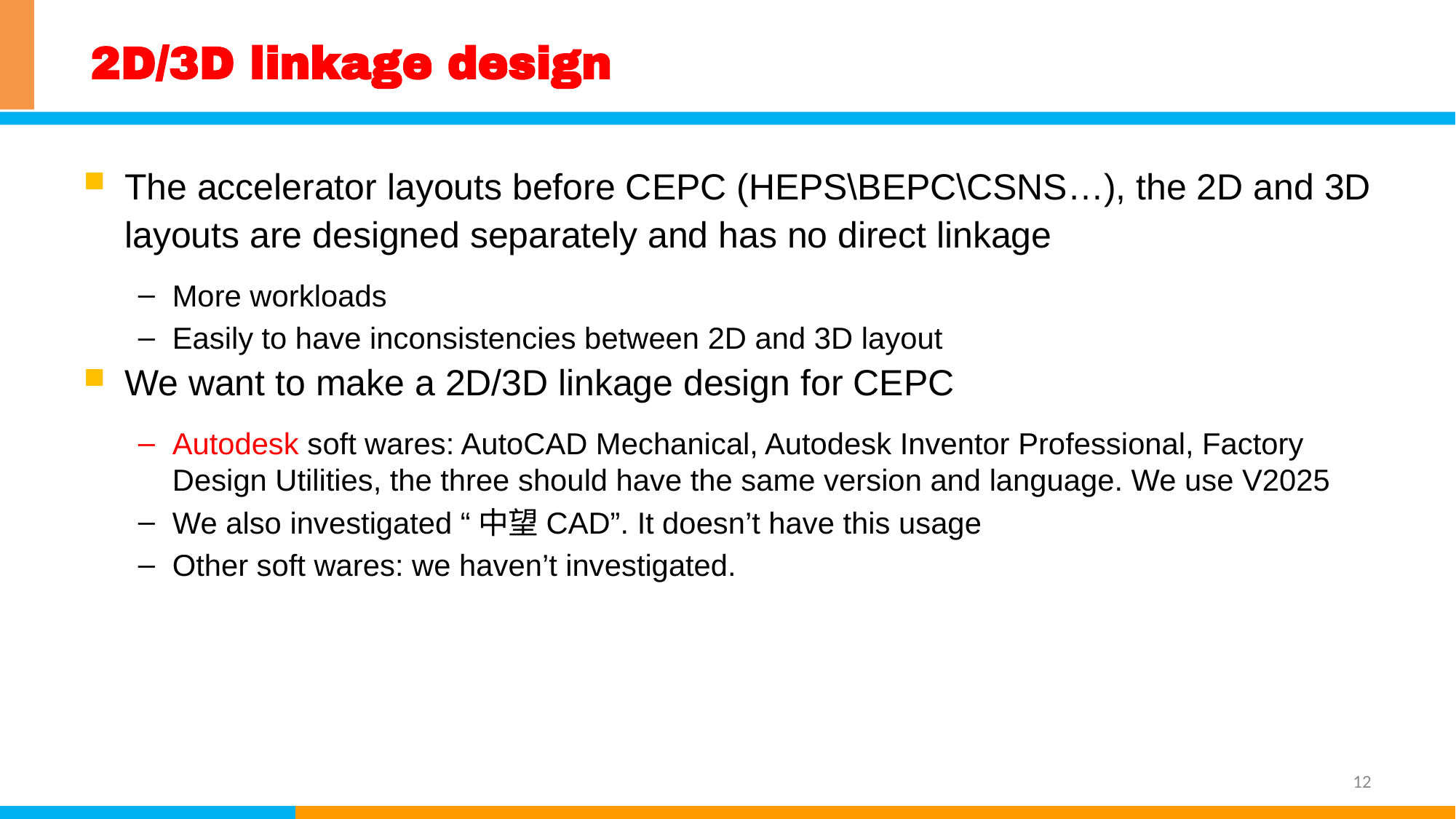

# 2D/3D linkage design
The accelerator layouts before CEPC (HEPS\BEPC\CSNS…), the 2D and 3D layouts are designed separately and has no direct linkage
More workloads
Easily to have inconsistencies between 2D and 3D layout
We want to make a 2D/3D linkage design for CEPC
Autodesk soft wares: AutoCAD Mechanical, Autodesk Inventor Professional, Factory Design Utilities, the three should have the same version and language. We use V2025
We also investigated “中望CAD”. It doesn’t have this usage
Other soft wares: we haven’t investigated.
12